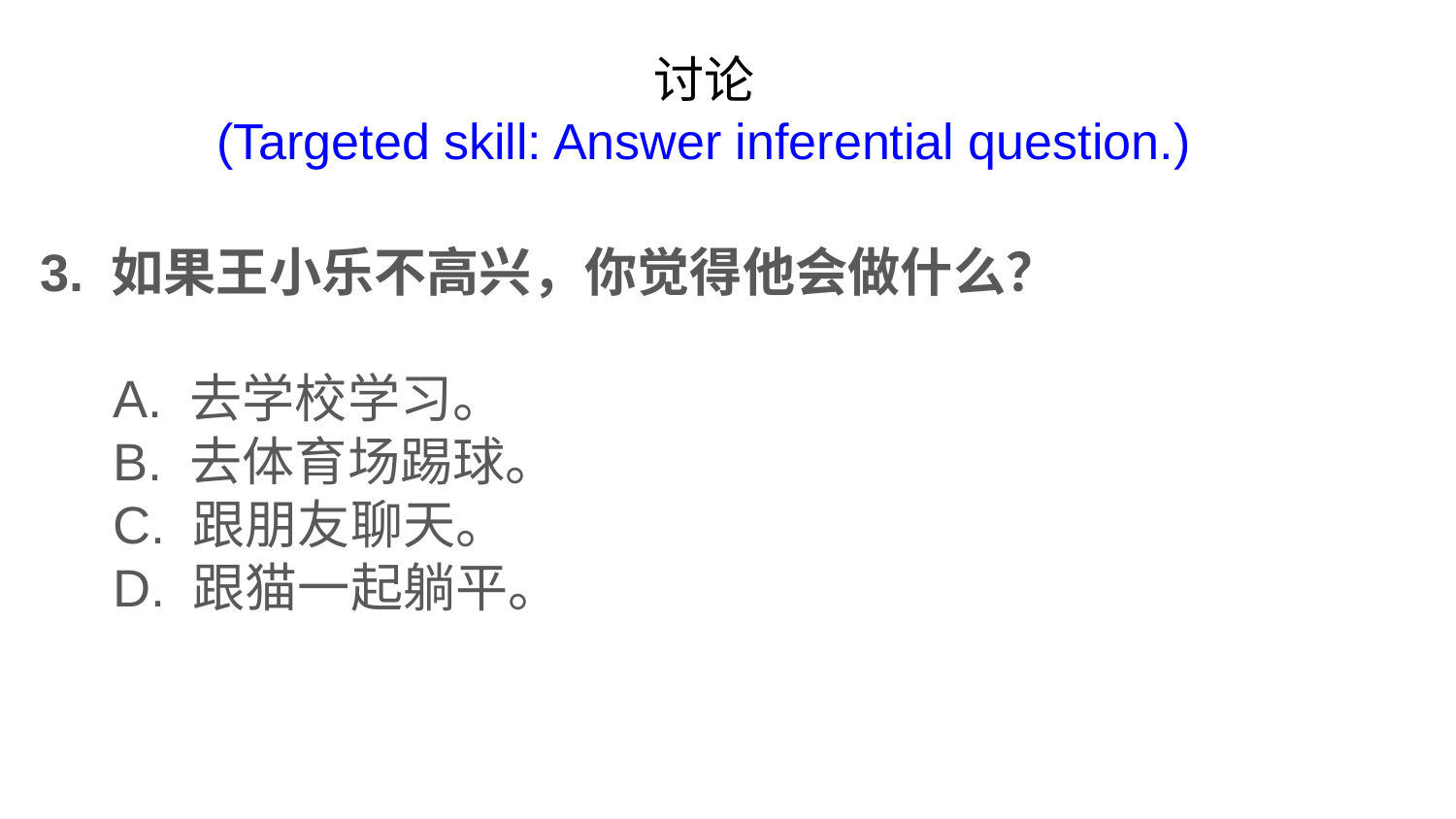

# 讨论
(Targeted skill: Answer inferential question.)
3. 如果王小乐不高兴，你觉得他会做什么？

A. 去学校学习。
B. 去体育场踢球。
C. 跟朋友聊天。
D. 跟猫一起躺平。